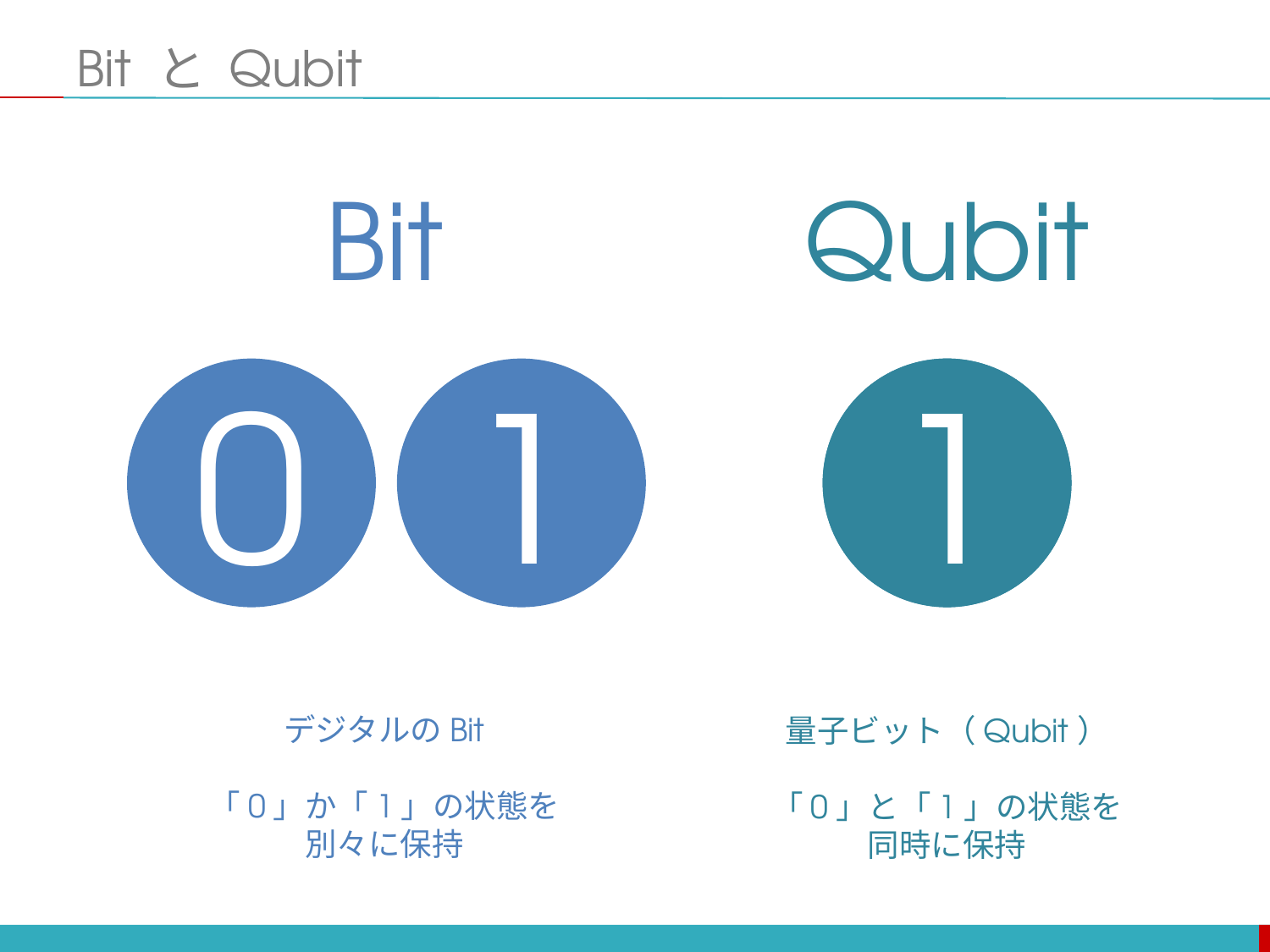

# Bit と Qubit
Qubit
Bit
0
1
0
1
デジタルのBit

「0」か「1」の状態を
別々に保持
量子ビット（Qubit）

「0」と「1」の状態を
同時に保持